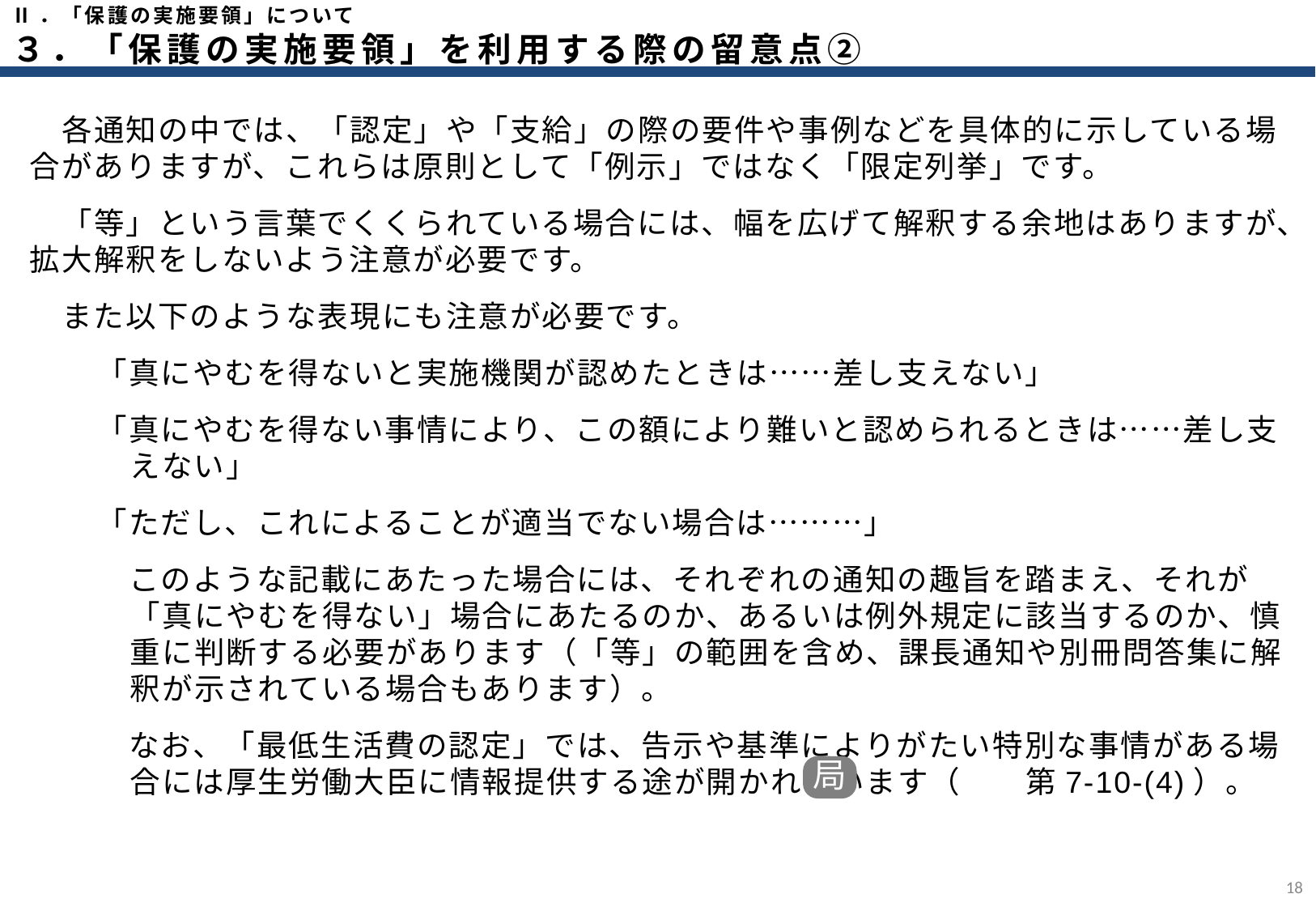

Ⅱ．「保護の実施要領」について
３．「保護の実施要領」を利用する際の留意点②
　各通知の中では、「認定」や「支給」の際の要件や事例などを具体的に示している場合がありますが、これらは原則として「例示」ではなく「限定列挙」です。
　「等」という言葉でくくられている場合には、幅を広げて解釈する余地はありますが、拡大解釈をしないよう注意が必要です。
　また以下のような表現にも注意が必要です。
「真にやむを得ないと実施機関が認めたときは……差し支えない」
「真にやむを得ない事情により、この額により難いと認められるときは……差し支えない」
「ただし、これによることが適当でない場合は………」
　このような記載にあたった場合には、それぞれの通知の趣旨を踏まえ、それが「真にやむを得ない」場合にあたるのか、あるいは例外規定に該当するのか、慎重に判断する必要があります（「等」の範囲を含め、課長通知や別冊問答集に解釈が示されている場合もあります）。
　なお、「最低生活費の認定」では、告示や基準によりがたい特別な事情がある場合には厚生労働大臣に情報提供する途が開かれています（　　第7-10-(4)）。
局
18